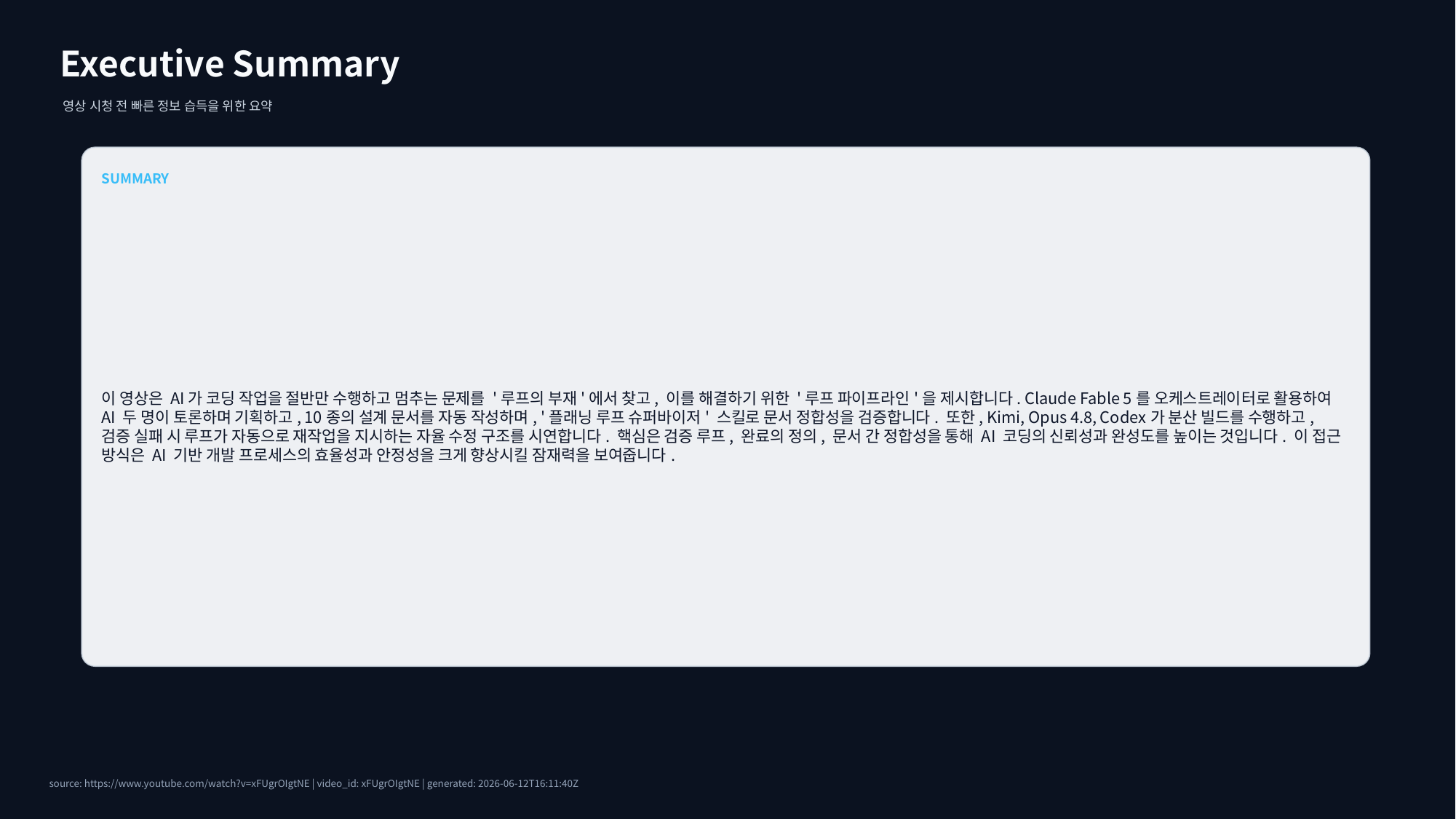

Executive Summary
영상 시청 전 빠른 정보 습득을 위한 요약

SUMMARY
이 영상은 AI가 코딩 작업을 절반만 수행하고 멈추는 문제를 '루프의 부재'에서 찾고, 이를 해결하기 위한 '루프 파이프라인'을 제시합니다. Claude Fable 5를 오케스트레이터로 활용하여 AI 두 명이 토론하며 기획하고, 10종의 설계 문서를 자동 작성하며, '플래닝 루프 슈퍼바이저' 스킬로 문서 정합성을 검증합니다. 또한, Kimi, Opus 4.8, Codex가 분산 빌드를 수행하고, 검증 실패 시 루프가 자동으로 재작업을 지시하는 자율 수정 구조를 시연합니다. 핵심은 검증 루프, 완료의 정의, 문서 간 정합성을 통해 AI 코딩의 신뢰성과 완성도를 높이는 것입니다. 이 접근 방식은 AI 기반 개발 프로세스의 효율성과 안정성을 크게 향상시킬 잠재력을 보여줍니다.
source: https://www.youtube.com/watch?v=xFUgrOIgtNE | video_id: xFUgrOIgtNE | generated: 2026-06-12T16:11:40Z